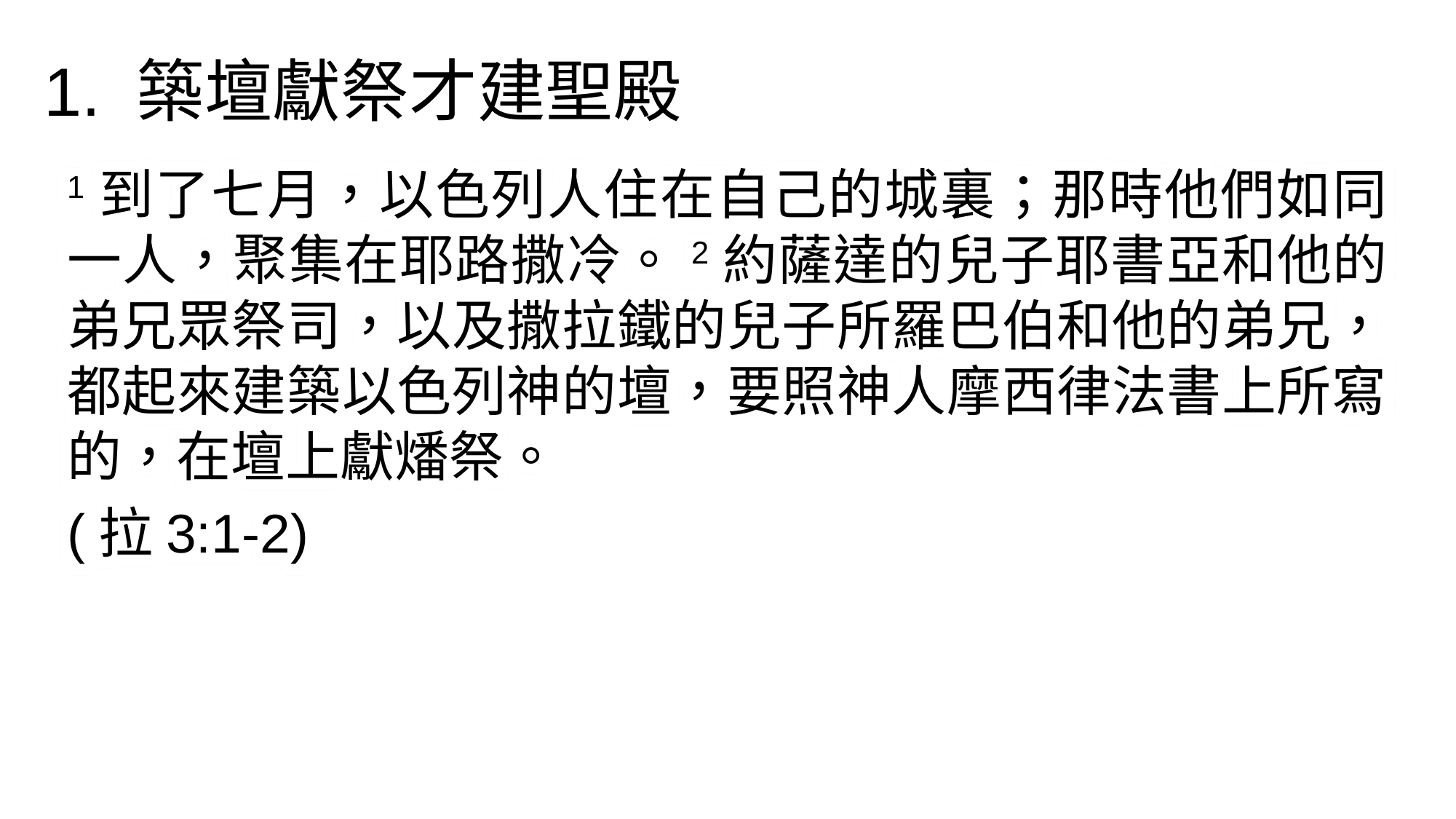

1. 築壇獻祭才建聖殿
1到了七月，以色列人住在自己的城裏；那時他們如同一人，聚集在耶路撒冷。2約薩達的兒子耶書亞和他的弟兄眾祭司，以及撒拉鐵的兒子所羅巴伯和他的弟兄，都起來建築以色列神的壇，要照神人摩西律法書上所寫的，在壇上獻燔祭。
(拉3:1-2)